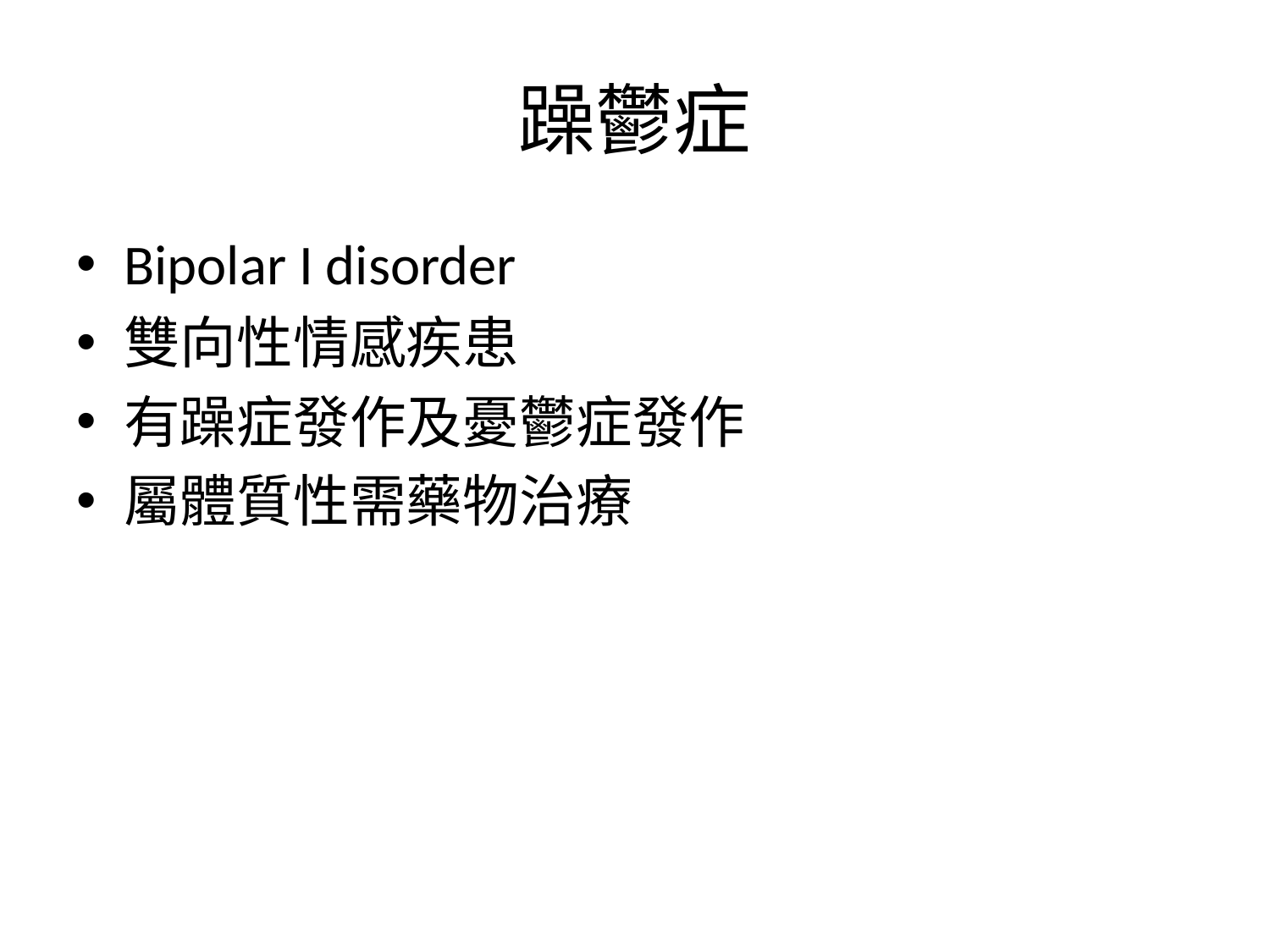

# 躁鬱症
Bipolar I disorder
雙向性情感疾患
有躁症發作及憂鬱症發作
屬體質性需藥物治療